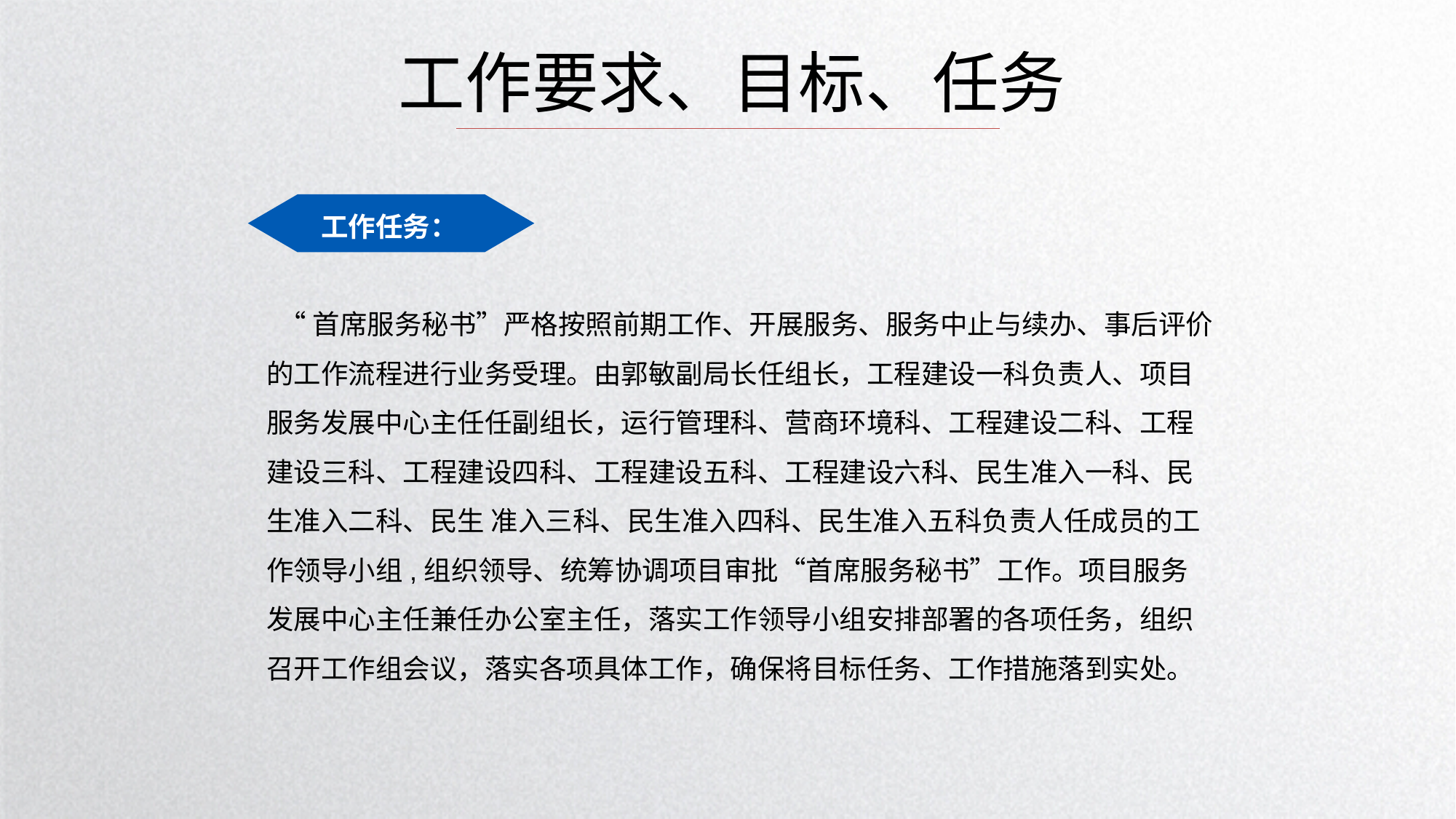

工作要求、目标、任务

工作任务：
  “首席服务秘书”严格按照前期工作、开展服务、服务中止与续办、事后评价的工作流程进行业务受理。由郭敏副局长任组长，工程建设一科负责人、项目服务发展中心主任任副组长，运行管理科、营商环境科、工程建设二科、工程建设三科、工程建设四科、工程建设五科、工程建设六科、民生准入一科、民生准入二科、民生 准入三科、民生准入四科、民生准入五科负责人任成员的工作领导小组,组织领导、统筹协调项目审批“首席服务秘书”工作。项目服务发展中心主任兼任办公室主任，落实工作领导小组安排部署的各项任务，组织召开工作组会议，落实各项具体工作，确保将目标任务、工作措施落到实处。